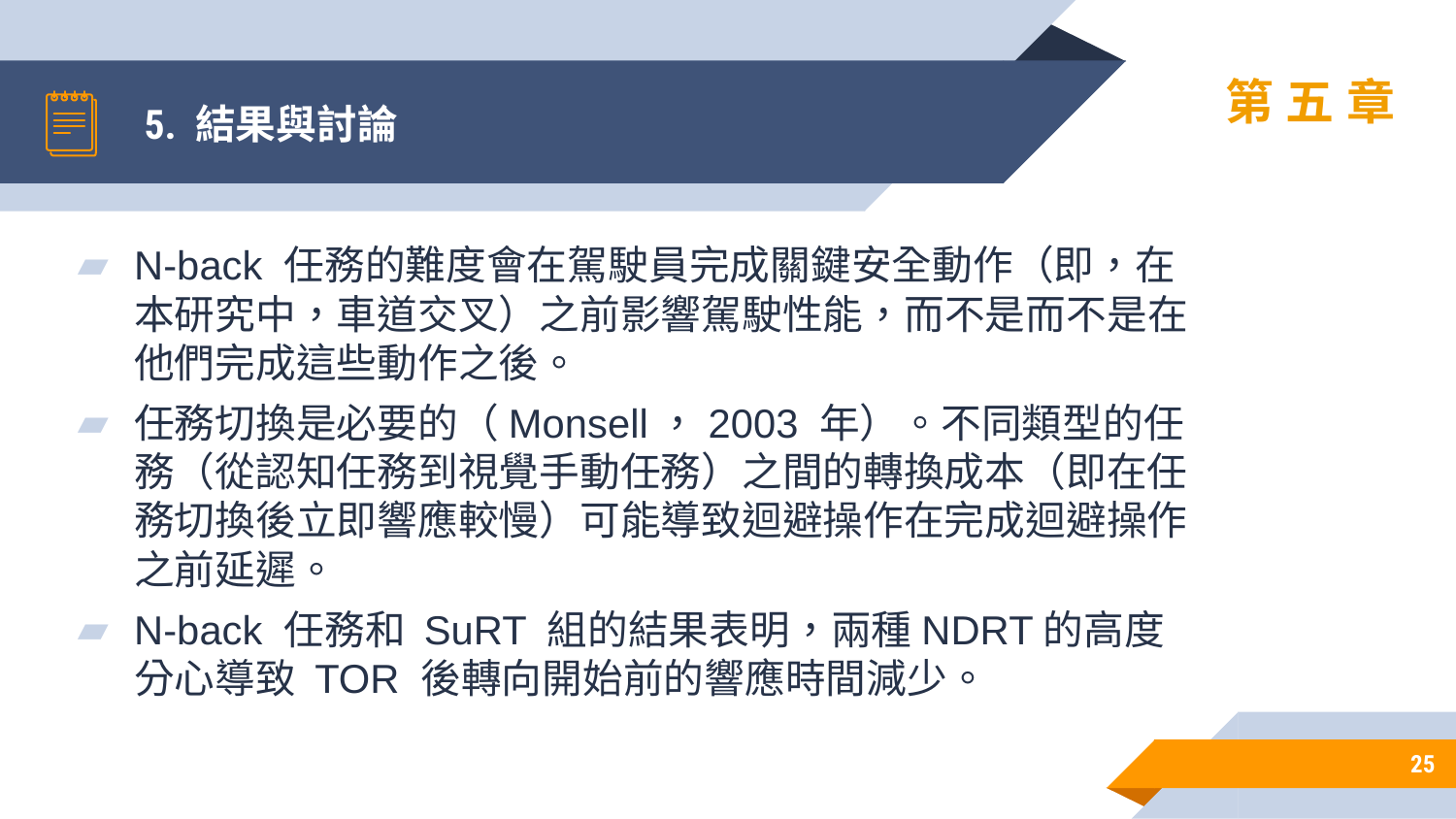

# 5. 結果與討論
第五章

N-back 任務的難度會在駕駛員完成關鍵安全動作（即，在本研究中，車道交叉）之前影響駕駛性能，而不是而不是在他們完成這些動作之後。
任務切換是必要的（Monsell，2003 年）。不同類型的任務（從認知任務到視覺手動任務）之間的轉換成本（即在任務切換後立即響應較慢）可能導致迴避操作在完成迴避操作之前延遲。
N-back 任務和 SuRT 組的結果表明，兩種NDRT的高度分心導致 TOR 後轉向開始前的響應時間減少。

25